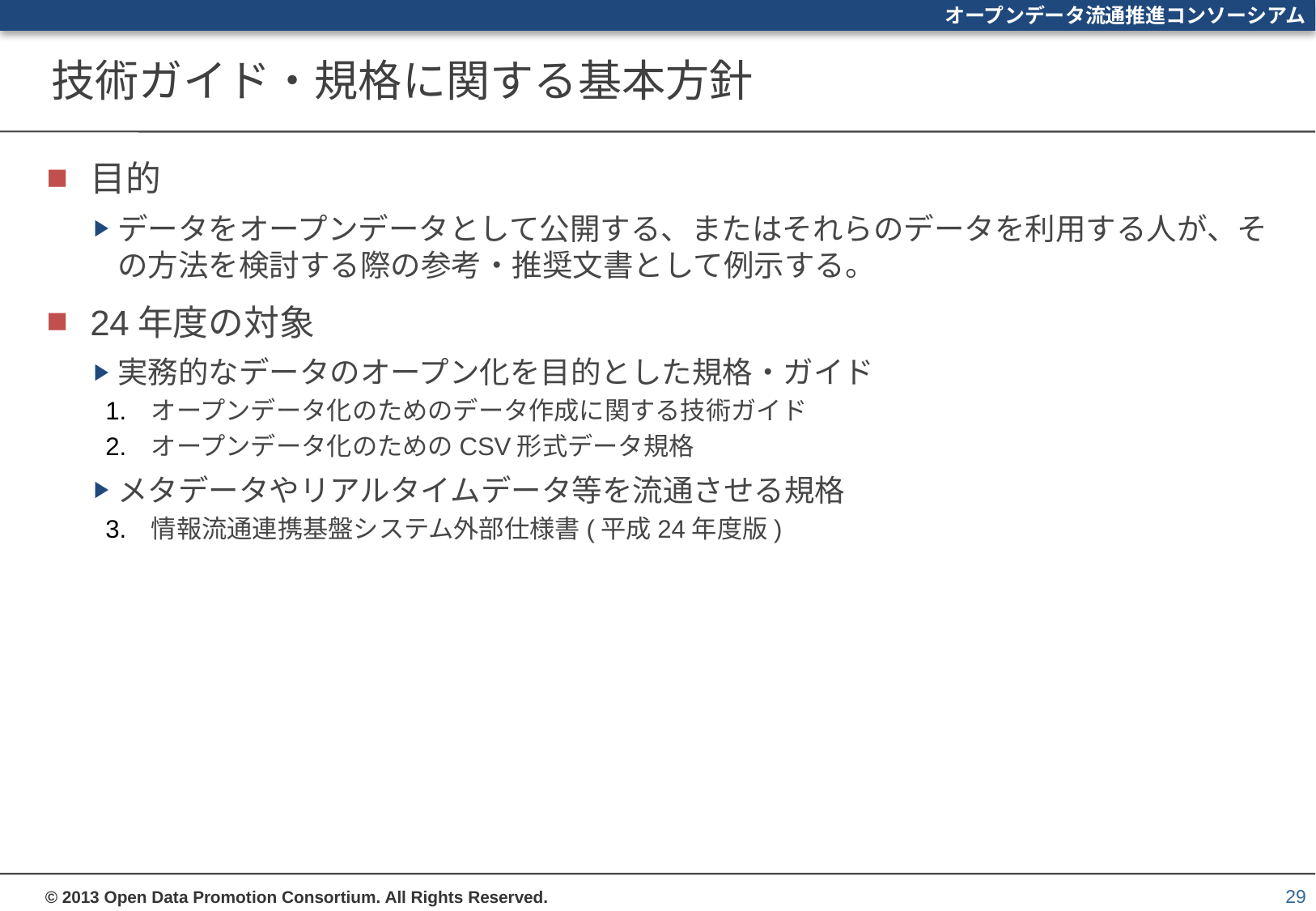

# 技術ガイド・規格に関する基本方針
目的
データをオープンデータとして公開する、またはそれらのデータを利用する人が、その方法を検討する際の参考・推奨文書として例示する。
24年度の対象
実務的なデータのオープン化を目的とした規格・ガイド
オープンデータ化のためのデータ作成に関する技術ガイド
オープンデータ化のためのCSV形式データ規格
メタデータやリアルタイムデータ等を流通させる規格
情報流通連携基盤システム外部仕様書(平成24年度版)
29